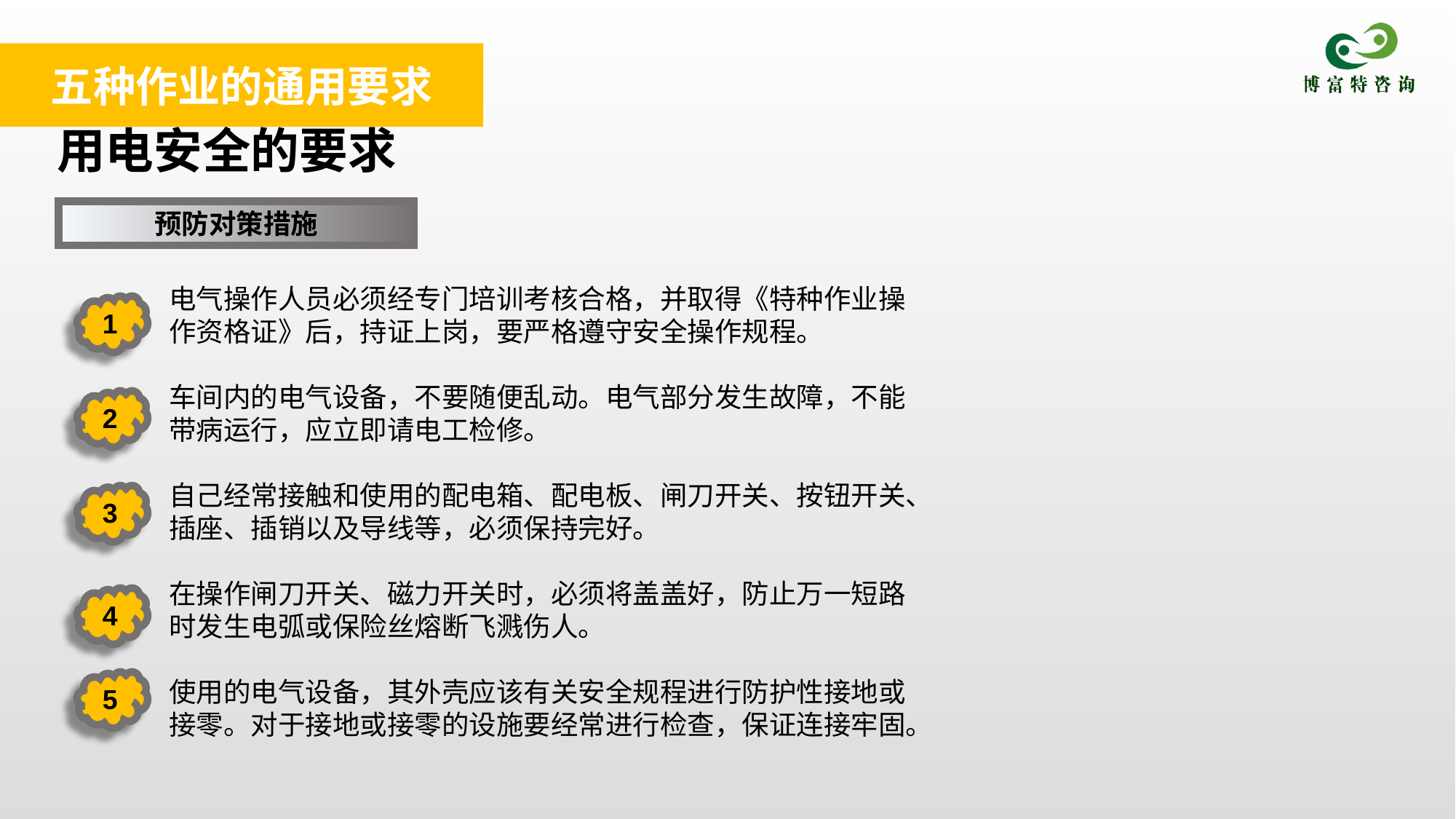

五种作业的通用要求
用电安全的要求
预防对策措施
电气操作人员必须经专门培训考核合格，并取得《特种作业操作资格证》后，持证上岗，要严格遵守安全操作规程。

车间内的电气设备，不要随便乱动。电气部分发生故障，不能带病运行，应立即请电工检修。

自己经常接触和使用的配电箱、配电板、闸刀开关、按钮开关、插座、插销以及导线等，必须保持完好。

在操作闸刀开关、磁力开关时，必须将盖盖好，防止万一短路时发生电弧或保险丝熔断飞溅伤人。

使用的电气设备，其外壳应该有关安全规程进行防护性接地或接零。对于接地或接零的设施要经常进行检查，保证连接牢固。
1
2
3
4
5